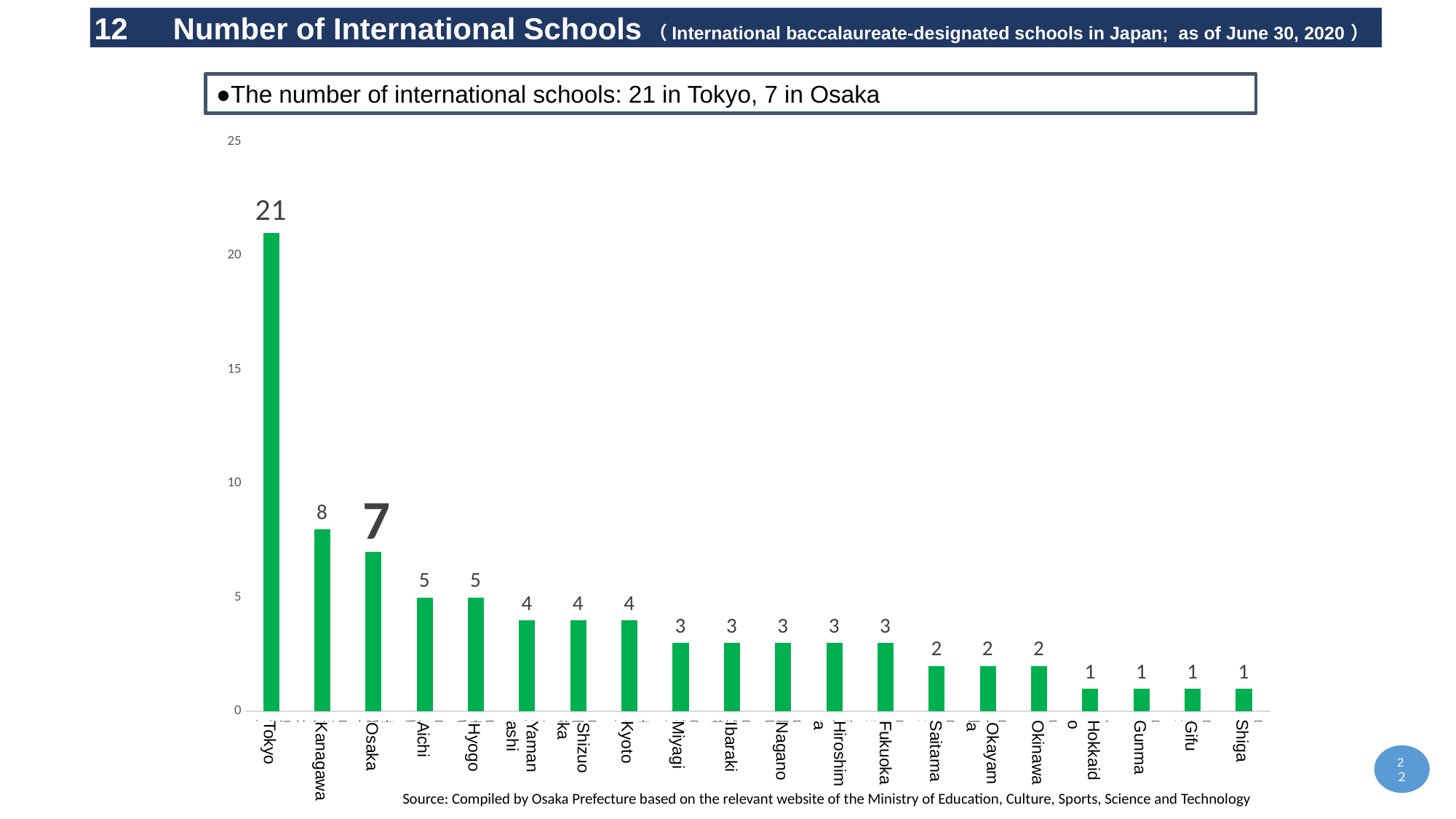

12　Number of International Schools（International baccalaureate-designated schools in Japan;  as of June 30, 2020）
●The number of international schools: 21 in Tokyo, 7 in Osaka

### Chart

| Category | 認定校数 |
|---|---|
| 東京都 | 21.0 |
| 神奈川県 | 8.0 |
| 大阪府 | 7.0 |
| 愛知県 | 5.0 |
| 兵庫県 | 5.0 |
| 山梨県 | 4.0 |
| 静岡県 | 4.0 |
| 京都府 | 4.0 |
| 宮城県 | 3.0 |
| 茨城県 | 3.0 |
| 長野県 | 3.0 |
| 広島県 | 3.0 |
| 福岡県 | 3.0 |
| 埼玉県 | 2.0 |
| 岡山県 | 2.0 |
| 沖縄県 | 2.0 |
| 北海道 | 1.0 |
| 群馬県 | 1.0 |
| 岐阜県 | 1.0 |
| 滋賀県 | 1.0 |
Shiga
Okinawa
Hokkaido
Gunma
Saitama
Fukuoka
Gifu
Yamanashi
Kyoto
Miyagi
Hiroshima
Tokyo
Aichi
Nagano
Kanagawa
Kanagawa
Ibaraki
Shizuoka
Osaka
Okayama
Hyogo
14
2２
Source: Compiled by Osaka Prefecture based on the relevant website of the Ministry of Education, Culture, Sports, Science and Technology